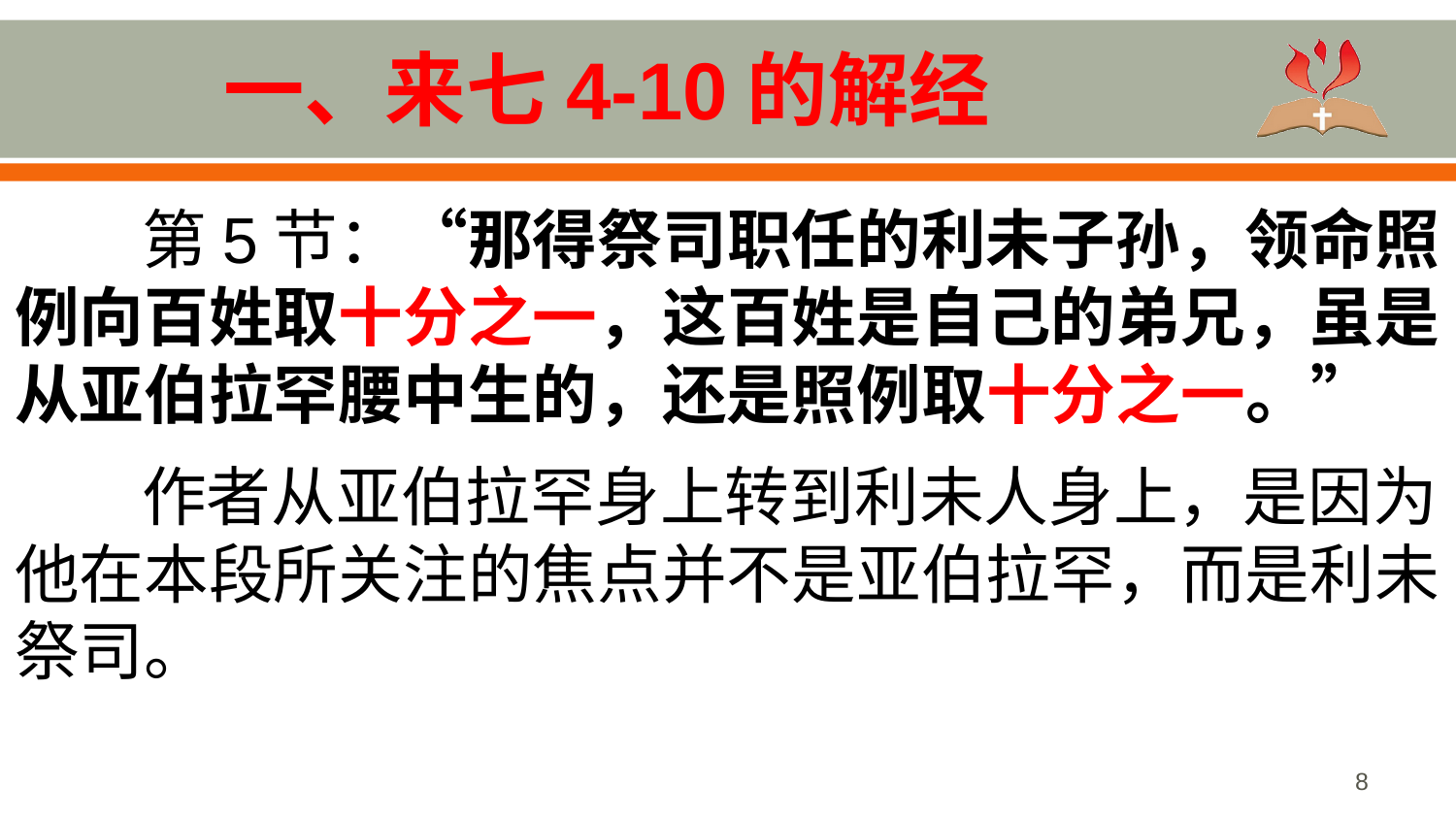

# 一、来七4-10的解经
第5节：“那得祭司职任的利未子孙，领命照例向百姓取十分之一，这百姓是自己的弟兄，虽是从亚伯拉罕腰中生的，还是照例取十分之一。”
作者从亚伯拉罕身上转到利未人身上，是因为他在本段所关注的焦点并不是亚伯拉罕，而是利未祭司。

8